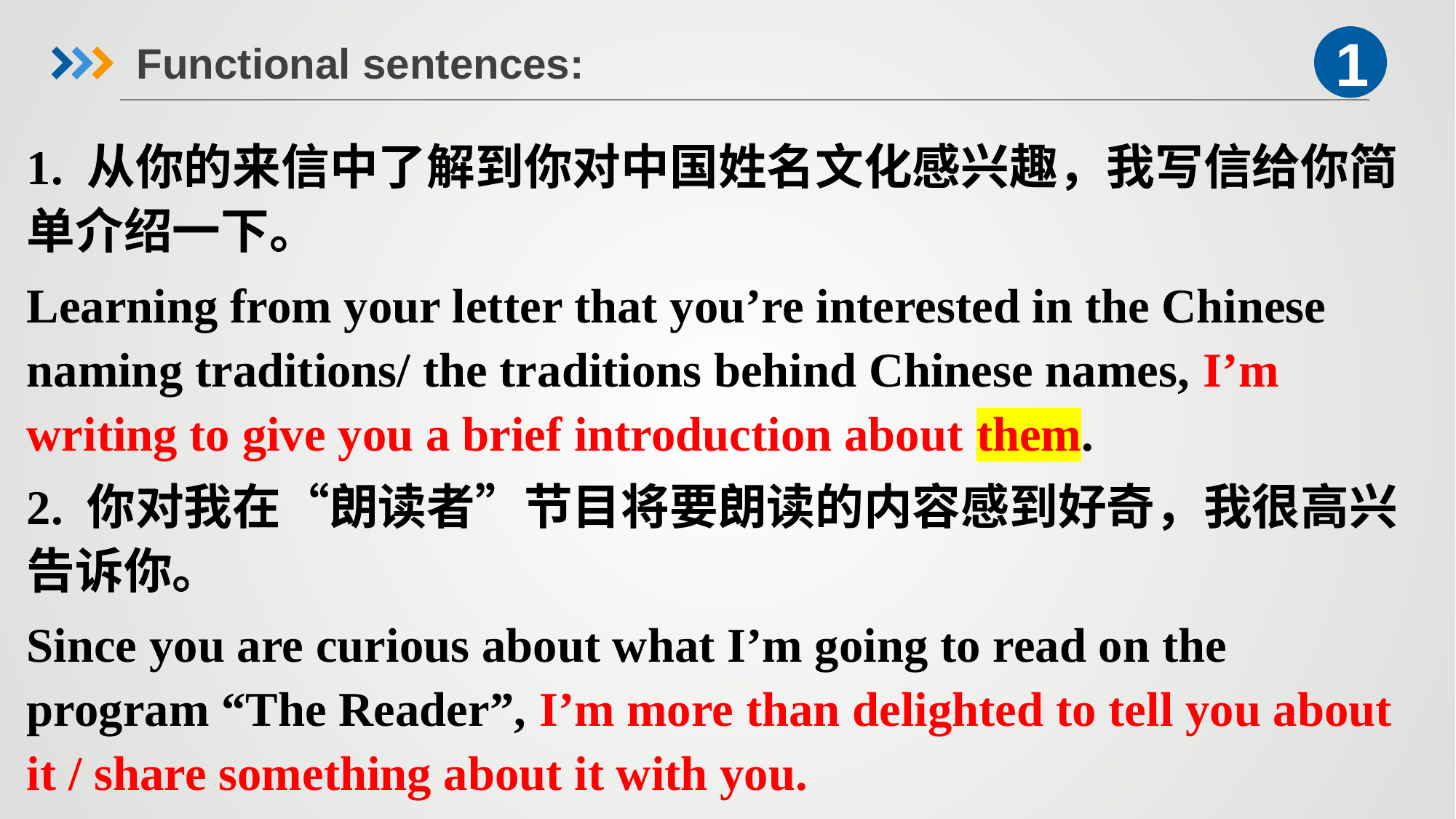

1
Functional sentences:
1. 从你的来信中了解到你对中国姓名文化感兴趣，我写信给你简单介绍一下。
Learning from your letter that you’re interested in the Chinese naming traditions/ the traditions behind Chinese names, I’m writing to give you a brief introduction about them.
2. 你对我在“朗读者”节目将要朗读的内容感到好奇，我很高兴告诉你。
Since you are curious about what I’m going to read on the program “The Reader”, I’m more than delighted to tell you about it / share something about it with you.